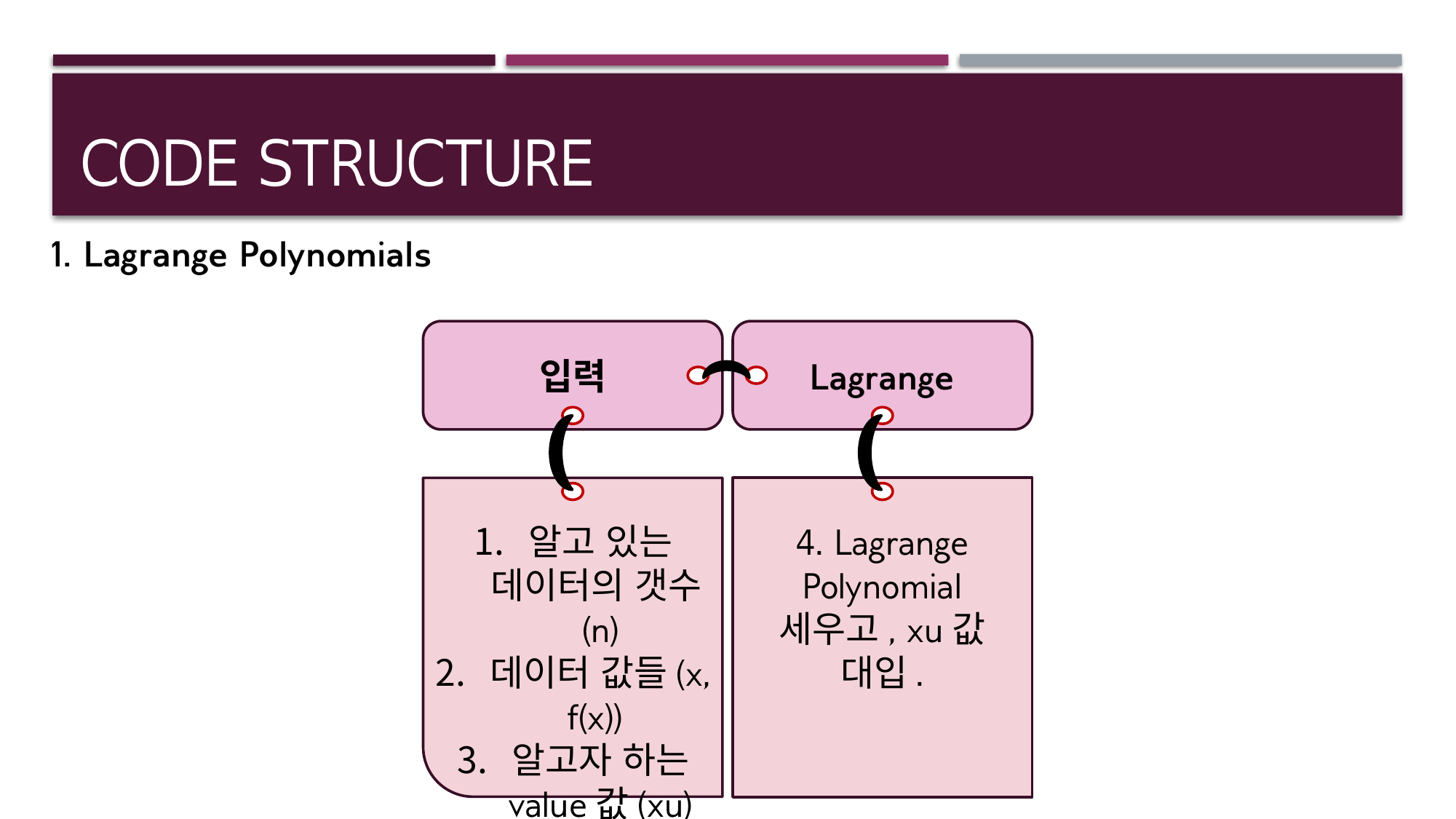

# code Structure
1. Lagrange Polynomials
입력
Lagrange

알고 있는 데이터의 갯수(n)
데이터 값들(x, f(x))
알고자 하는 value값(xu)

4. Lagrange Polynomial 세우고, xu값 대입.